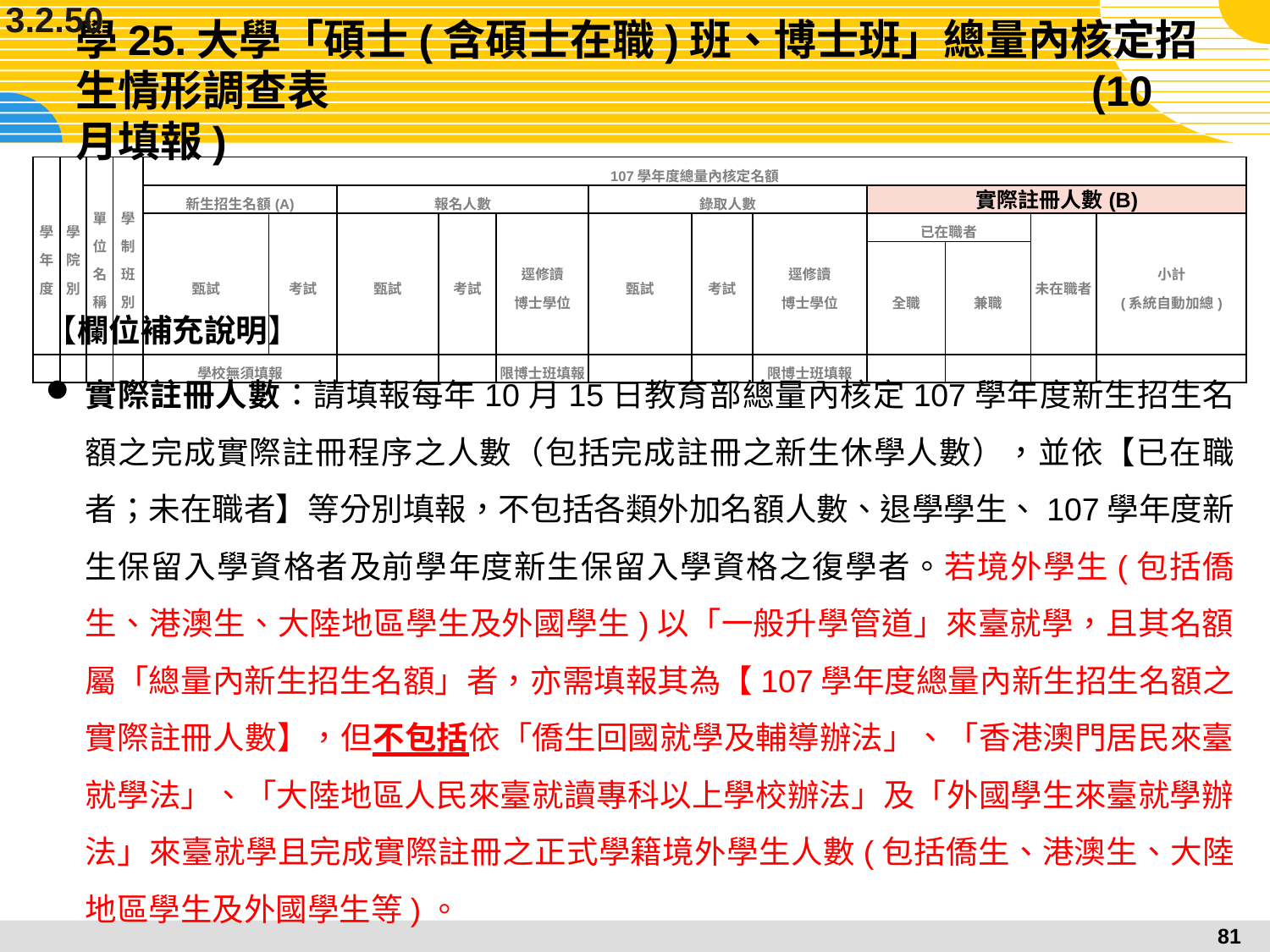

3.2.50
# 學25.大學「碩士(含碩士在職)班、博士班」總量內核定招生情形調查表						(10月填報)
| 學年度 | 學院別 | 單位名稱 | 學制班別 | 107學年度總量內核定名額 |  |  |  |  |  |  |  |  |  |  |  |
| --- | --- | --- | --- | --- | --- | --- | --- | --- | --- | --- | --- | --- | --- | --- | --- |
|  |  |  |  | 新生招生名額(A) |  | 報名人數 |  |  | 錄取人數 |  |  | 實際註冊人數(B) |  |  |  |
|  |  |  |  | 甄試 | 考試 | 甄試 | 考試 | 逕修讀 博士學位 | 甄試 | 考試 | 逕修讀 博士學位 | 已在職者 |  | 未在職者 | 小計 (系統自動加總) |
|  |  |  |  |  |  |  |  |  |  |  |  | 全職 | 兼職 |  |  |
|  |  |  |  | 學校無須填報 |  |  |  | 限博士班填報 |  |  | 限博士班填報 |  |  |  |  |
【欄位補充說明】
實際註冊人數：請填報每年10月15日教育部總量內核定107學年度新生招生名額之完成實際註冊程序之人數（包括完成註冊之新生休學人數），並依【已在職者；未在職者】等分別填報，不包括各類外加名額人數、退學學生、107學年度新生保留入學資格者及前學年度新生保留入學資格之復學者。若境外學生(包括僑生、港澳生、大陸地區學生及外國學生)以「一般升學管道」來臺就學，且其名額屬「總量內新生招生名額」者，亦需填報其為【107學年度總量內新生招生名額之實際註冊人數】，但不包括依「僑生回國就學及輔導辦法」、「香港澳門居民來臺就學法」、「大陸地區人民來臺就讀專科以上學校辦法」及「外國學生來臺就學辦法」來臺就學且完成實際註冊之正式學籍境外學生人數(包括僑生、港澳生、大陸地區學生及外國學生等)。